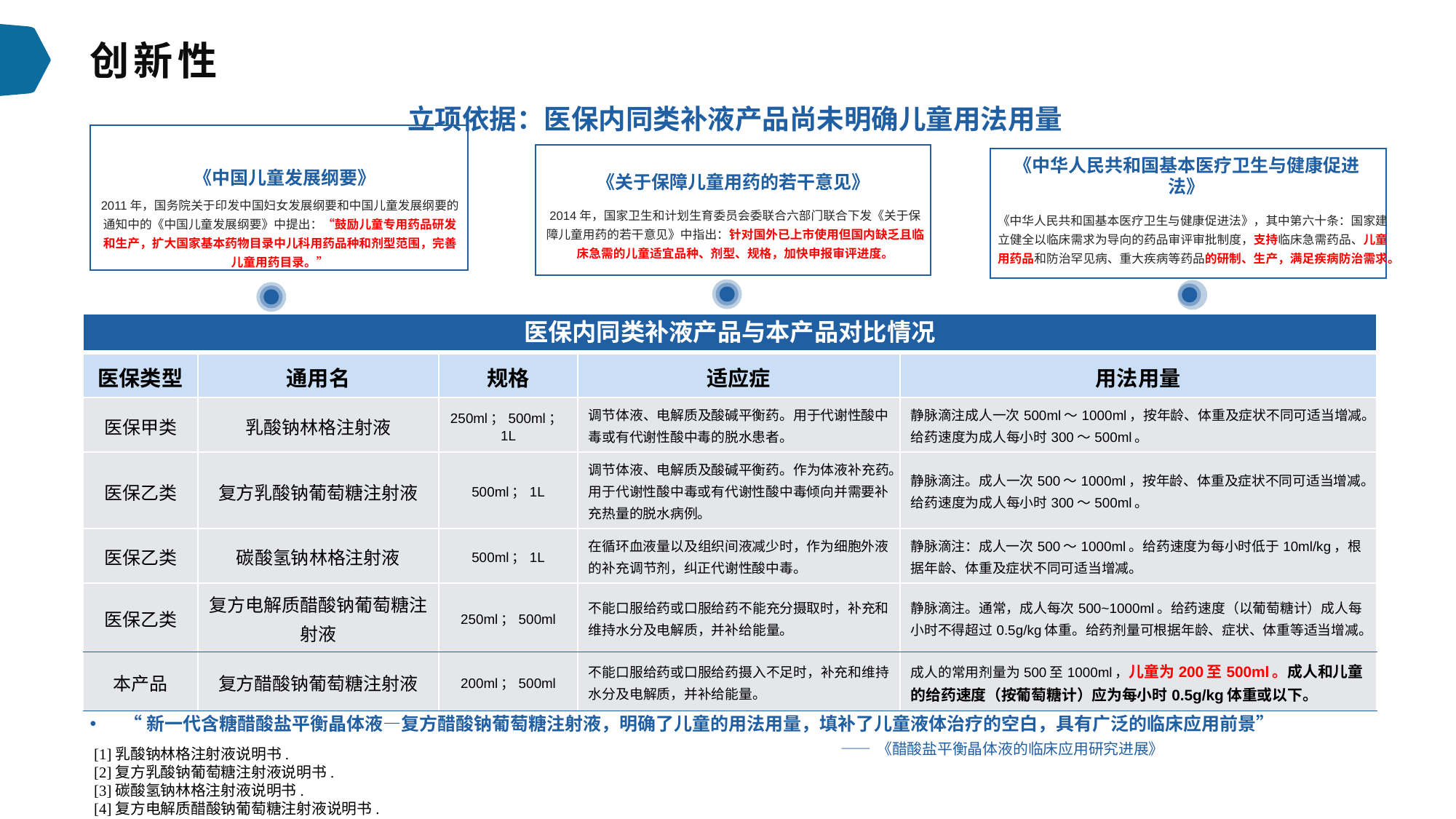

创新性

立项依据：医保内同类补液产品尚未明确儿童用法用量

《中国儿童发展纲要》
《中华人民共和国基本医疗卫生与健康促进法》
《关于保障儿童用药的若干意见》
2011年，国务院关于印发中国妇女发展纲要和中国儿童发展纲要的通知中的《中国儿童发展纲要》中提出：“鼓励儿童专用药品研发和生产，扩大国家基本药物目录中儿科用药品种和剂型范围，完善儿童用药目录。”
2014年，国家卫生和计划生育委员会委联合六部门联合下发《关于保障儿童用药的若干意见》中指出：针对国外已上市使用但国内缺乏且临床急需的儿童适宜品种、剂型、规格，加快申报审评进度。
《中华人民共和国基本医疗卫生与健康促进法》，其中第六十条：国家建立健全以临床需求为导向的药品审评审批制度，支持临床急需药品、儿童用药品和防治罕见病、重大疾病等药品的研制、生产，满足疾病防治需求。

| 医保内同类补液产品与本产品对比情况 |  |  |  |  |
| --- | --- | --- | --- | --- |
| 医保类型 | 通用名 | 规格 | 适应症 | 用法用量 |
| 医保甲类 | 乳酸钠林格注射液 | 250ml；500ml；1L | 调节体液、电解质及酸碱平衡药。用于代谢性酸中毒或有代谢性酸中毒的脱水患者。 | 静脉滴注成人一次500ml～1000ml，按年龄、体重及症状不同可适当增减。给药速度为成人每小时300～500ml。 |
| 医保乙类 | 复方乳酸钠葡萄糖注射液 | 500ml；1L | 调节体液、电解质及酸碱平衡药。作为体液补充药。用于代谢性酸中毒或有代谢性酸中毒倾向并需要补充热量的脱水病例。 | 静脉滴注。成人一次500～1000ml，按年龄、体重及症状不同可适当增减。给药速度为成人每小时300～500ml。 |
| 医保乙类 | 碳酸氢钠林格注射液 | 500ml；1L | 在循环血液量以及组织间液减少时，作为细胞外液的补充调节剂，纠正代谢性酸中毒。 | 静脉滴注：成人一次500〜1000ml。给药速度为每小时低于10ml/kg，根据年龄、体重及症状不同可适当增减。 |
| 医保乙类 | 复方电解质醋酸钠葡萄糖注射液 | 250ml；500ml | 不能口服给药或口服给药不能充分摄取时，补充和维持水分及电解质，并补给能量。 | 静脉滴注。通常，成人每次500~1000ml。给药速度（以葡萄糖计）成人每小时不得超过0.5g/kg体重。给药剂量可根据年龄、症状、体重等适当增减。 |
| 本产品 | 复方醋酸钠葡萄糖注射液 | 200ml；500ml | 不能口服给药或口服给药摄入不足时，补充和维持水分及电解质，并补给能量。 | 成人的常用剂量为500至1000ml，儿童为200至500ml。成人和儿童的给药速度（按葡萄糖计）应为每小时0.5g/kg体重或以下。 |
“新一代含糖醋酸盐平衡晶体液—复方醋酸钠葡萄糖注射液，明确了儿童的用法用量，填补了儿童液体治疗的空白，具有广泛的临床应用前景”
                                                                                                                                                                                                                          ——《醋酸盐平衡晶体液的临床应用研究进展》
[1]乳酸钠林格注射液说明书.
[2]复方乳酸钠葡萄糖注射液说明书.
[3]碳酸氢钠林格注射液说明书.
[4]复方电解质醋酸钠葡萄糖注射液说明书.